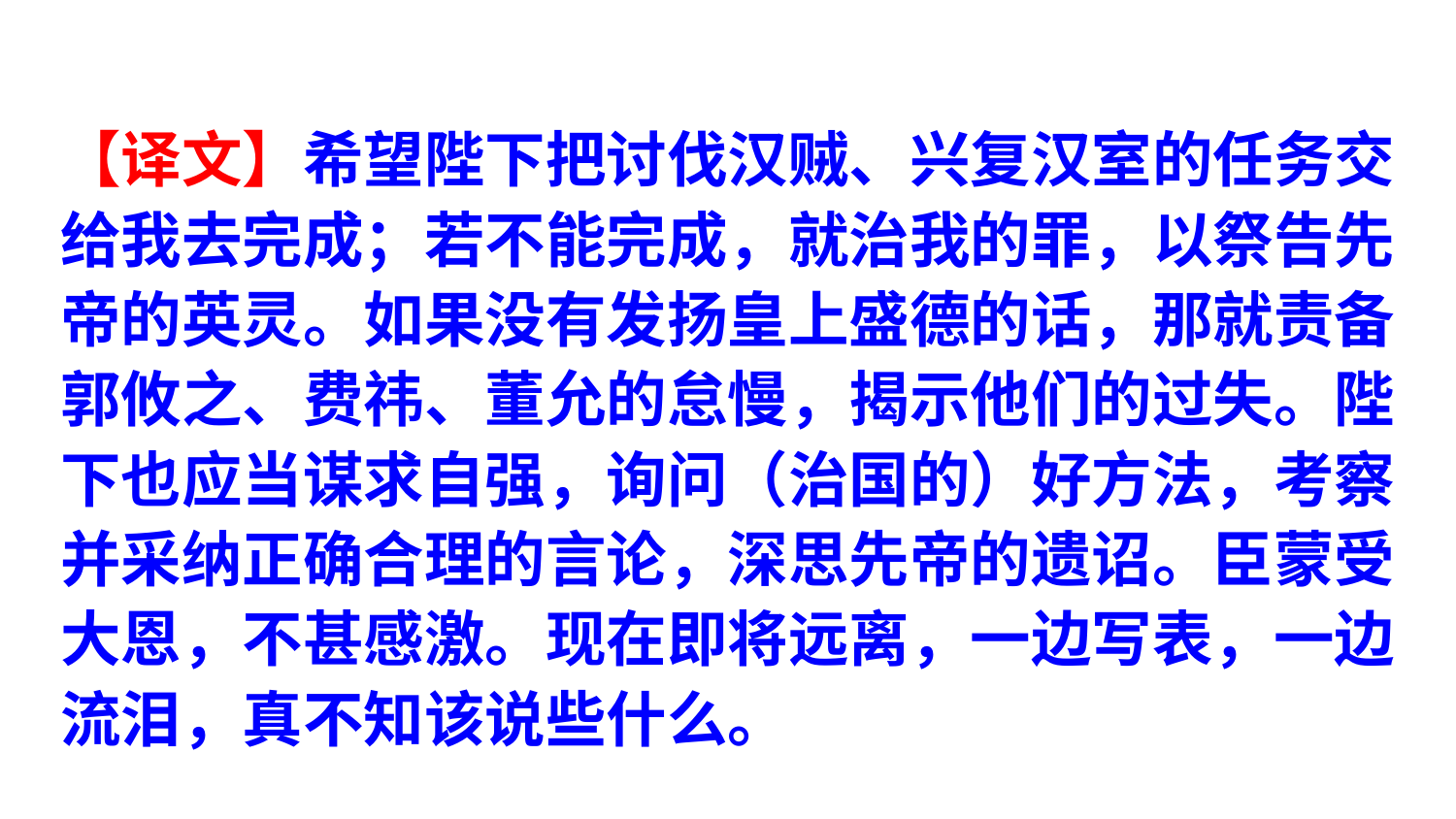

【译文】希望陛下把讨伐汉贼、兴复汉室的任务交给我去完成；若不能完成，就治我的罪，以祭告先帝的英灵。如果没有发扬皇上盛德的话，那就责备郭攸之、费祎、董允的怠慢，揭示他们的过失。陛下也应当谋求自强，询问（治国的）好方法，考察并采纳正确合理的言论，深思先帝的遗诏。臣蒙受大恩，不甚感激。现在即将远离，一边写表，一边流泪，真不知该说些什么。